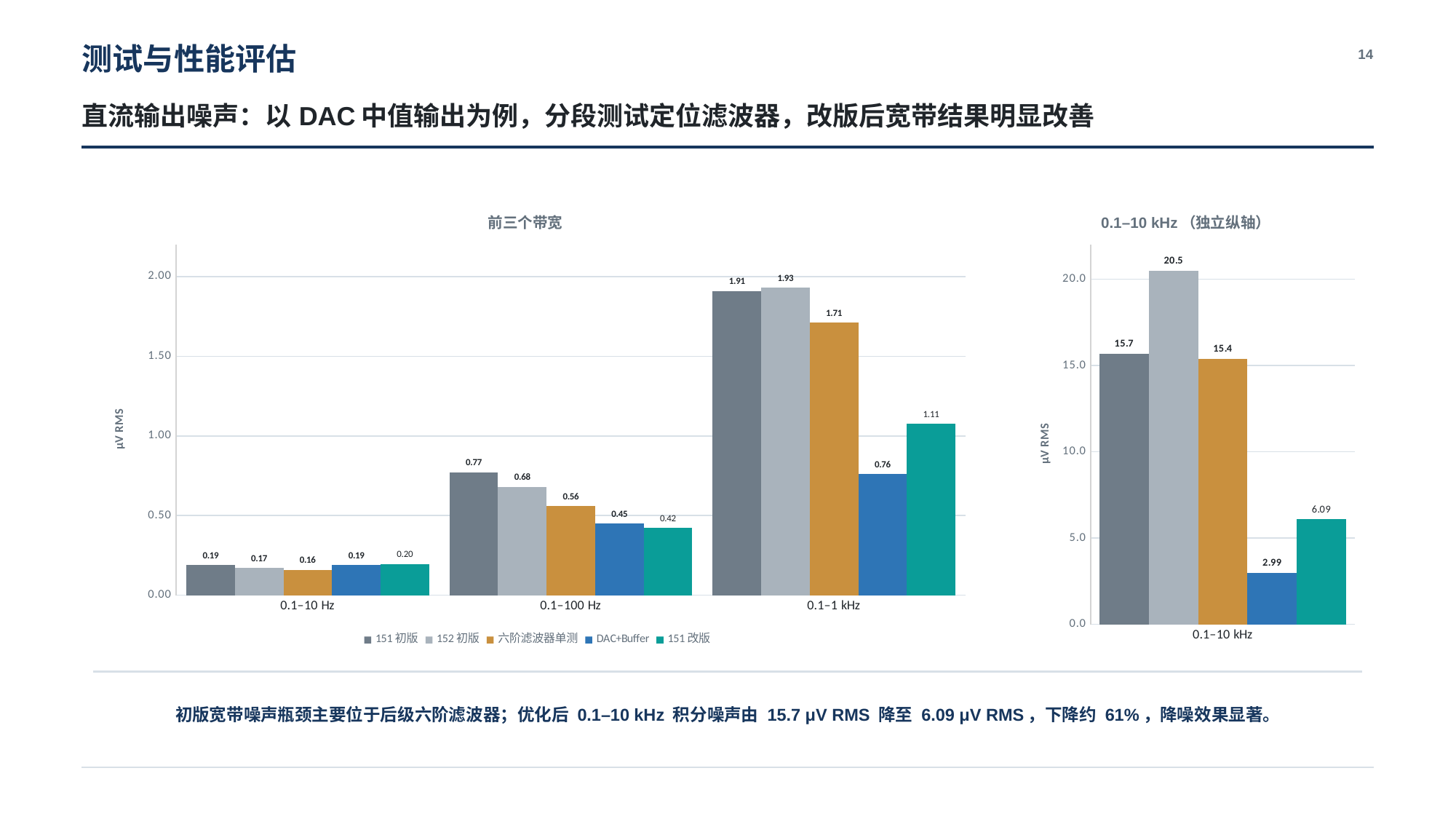

测试与性能评估
14
直流输出噪声：以DAC中值输出为例，分段测试定位滤波器，改版后宽带结果明显改善

前三个带宽
0.1–10 kHz（独立纵轴）

### Chart

| Category |  |  |  |  |  |
|---|---|---|---|---|---|
| 0.1–10 Hz | 0.19 | 0.17 | 0.16 | 0.19 | 0.1957 |
| 0.1–100 Hz | 0.77 | 0.68 | 0.56 | 0.45 | 0.4217 |
| 0.1–1 kHz | 1.91 | 1.93 | 1.71 | 0.76 | 1.075 |

### Chart

| Category |  |  |  |  |  |
|---|---|---|---|---|---|
| 0.1–10 kHz | 15.7 | 20.5 | 15.4 | 2.99 | 6.094 |
初版宽带噪声瓶颈主要位于后级六阶滤波器；优化后 0.1–10 kHz 积分噪声由 15.7 μV RMS 降至 6.09 μV RMS，下降约 61%，降噪效果显著。